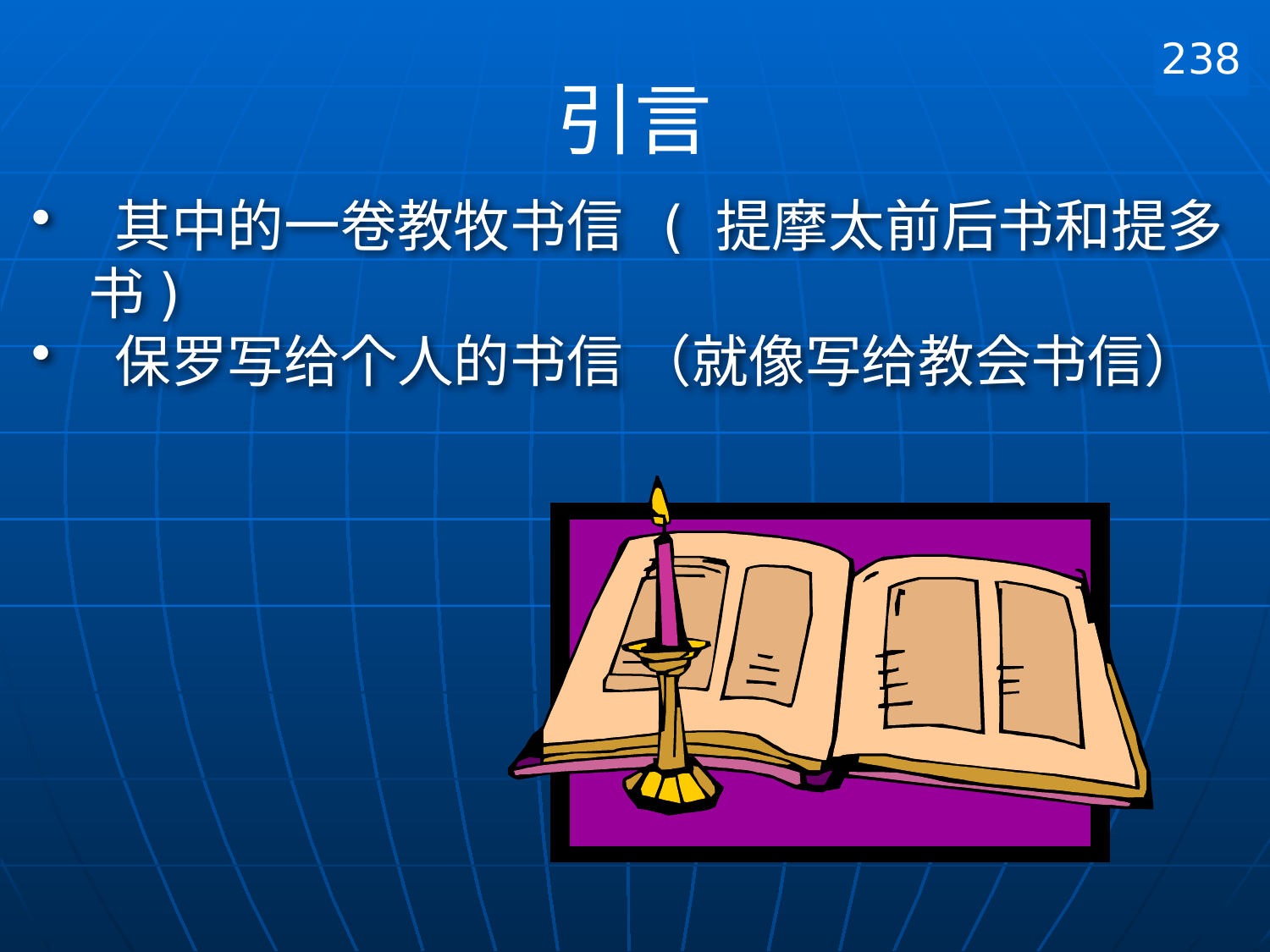

238
# 引言
 其中的一卷教牧书信  ( 提摩太前后书和提多书)
 保罗写给个人的书信 （就像写给教会书信）